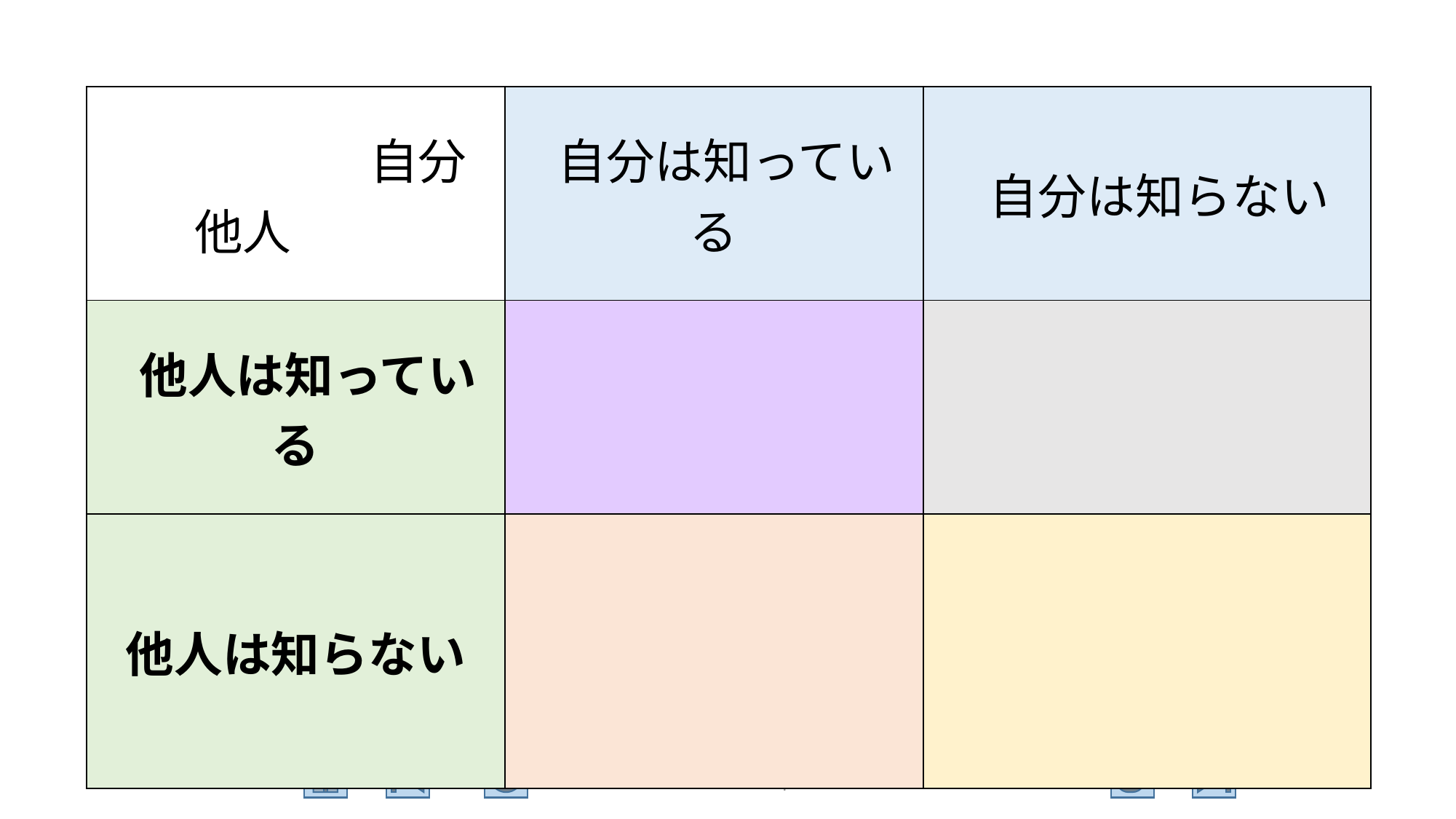

| 自分 　　他人 | 自分は知っている | 自分は知らない |
| --- | --- | --- |
| 他人は知っている | Ⅰ 開放の窓 （open self） | Ⅱ 盲点の窓 （blind self） |
| 他人は知らない | Ⅲ 秘密の窓 （hidden self） | Ⅳ 未知の窓 （unknown self） |
2020/6/9
2020-2021 PETS Report
5